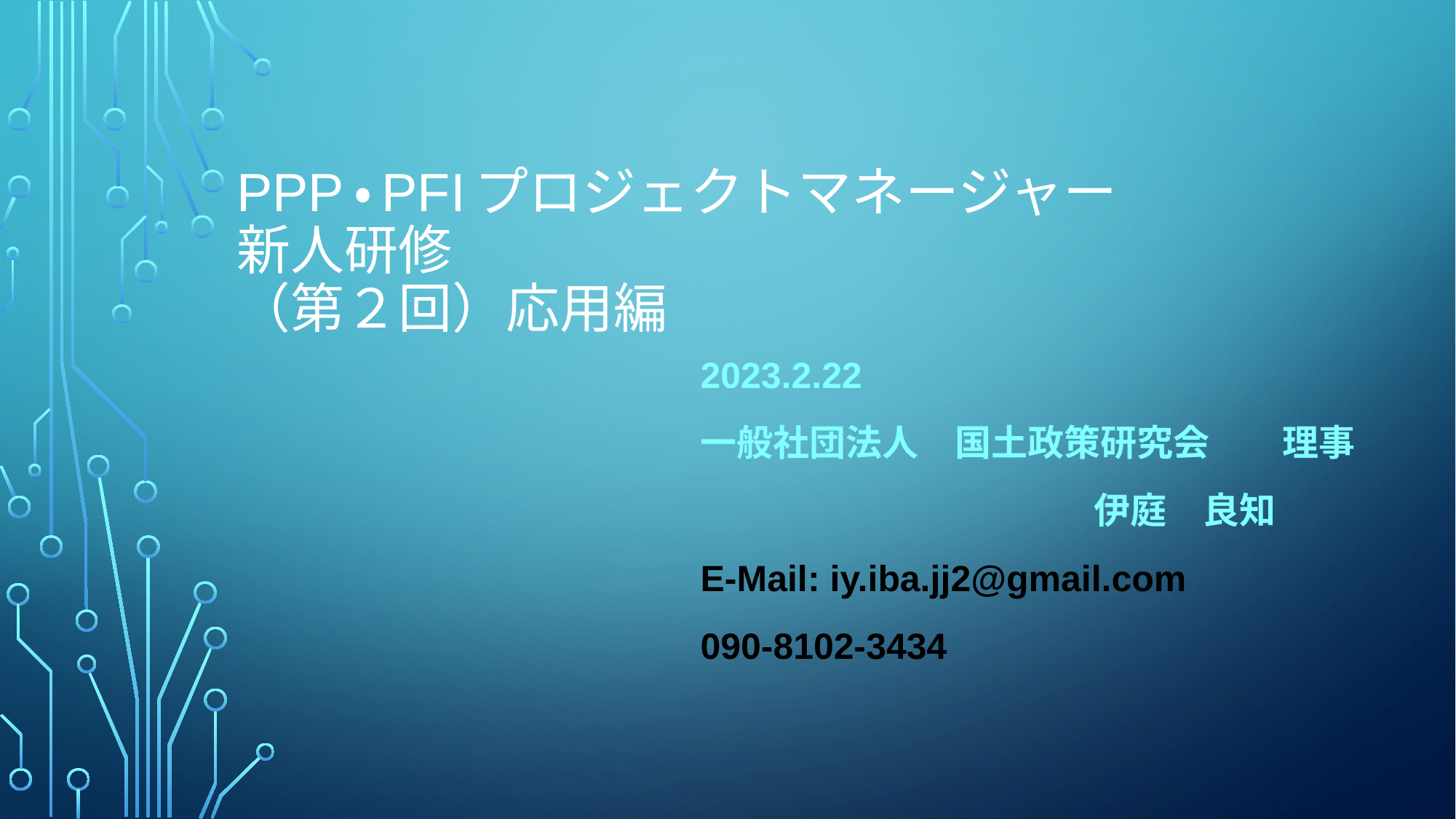

# PPP・PFIプロジェクトマネージャー 新人研修 （第２回）応用編
2023.2.22
一般社団法人　国土政策研究会　　理事
                                               伊庭　良知
E-Mail: iy.iba.jj2@gmail.com
090-8102-3434